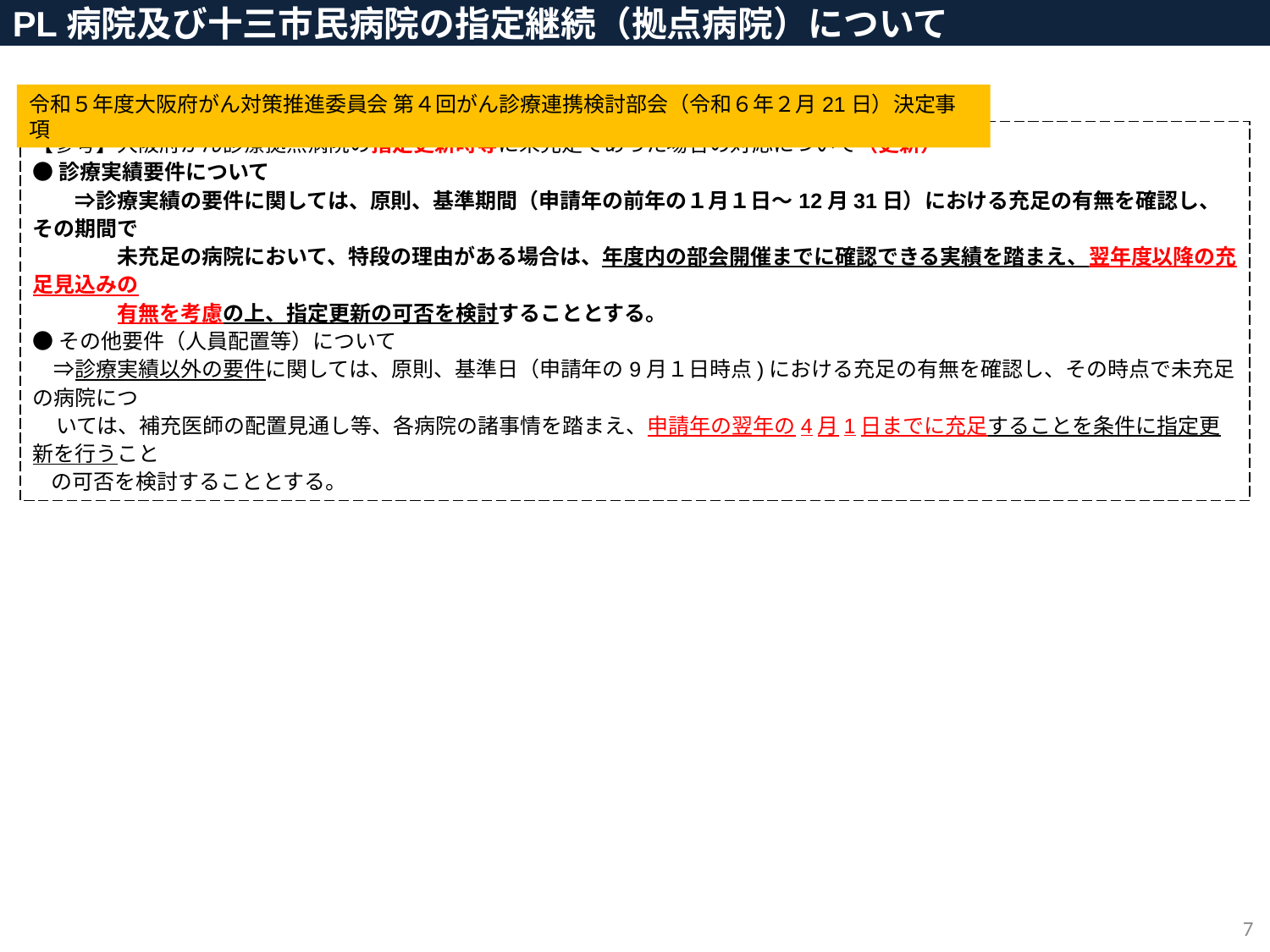

PL病院及び十三市民病院の指定継続（拠点病院）について
令和５年度大阪府がん対策推進委員会 第４回がん診療連携検討部会（令和６年２月21日）決定事項
【参考】大阪府がん診療拠点病院の指定更新時等に未充足であった場合の対応について（更新）
●診療実績要件について
　　⇒診療実績の要件に関しては、原則、基準期間（申請年の前年の１月１日～12月31日）における充足の有無を確認し、その期間で
　　　　未充足の病院において、特段の理由がある場合は、年度内の部会開催までに確認できる実績を踏まえ、翌年度以降の充足見込みの
　　　　有無を考慮の上、指定更新の可否を検討することとする。
●その他要件（人員配置等）について
　⇒診療実績以外の要件に関しては、原則、基準日（申請年の9月１日時点)における充足の有無を確認し、その時点で未充足の病院につ
     いては、補充医師の配置見通し等、各病院の諸事情を踏まえ、申請年の翌年の4月1日までに充足することを条件に指定更新を行うこと
    の可否を検討することとする。
7